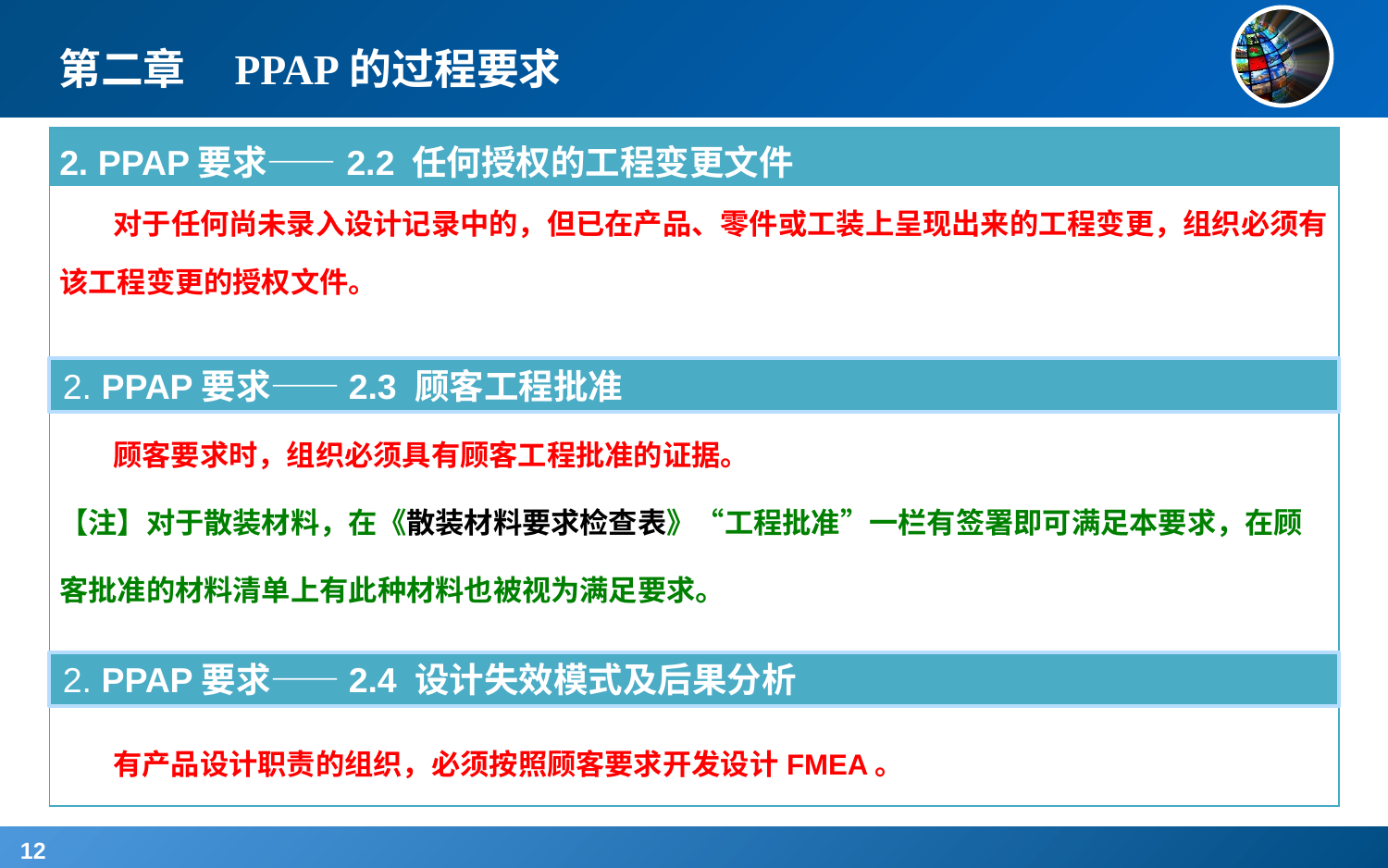

# 第二章    PPAP的过程要求
| 2. PPAP要求——2.2 任何授权的工程变更文件 |
| --- |
| 对于任何尚未录入设计记录中的，但已在产品、零件或工装上呈现出来的工程变更，组织必须有该工程变更的授权文件。 顾客要求时，组织必须具有顾客工程批准的证据。 【注】对于散装材料，在《散装材料要求检查表》“工程批准”一栏有签署即可满足本要求，在顾客批准的材料清单上有此种材料也被视为满足要求。 有产品设计职责的组织，必须按照顾客要求开发设计FMEA。 |
2. PPAP要求——2.3 顾客工程批准
2. PPAP要求——2.4 设计失效模式及后果分析